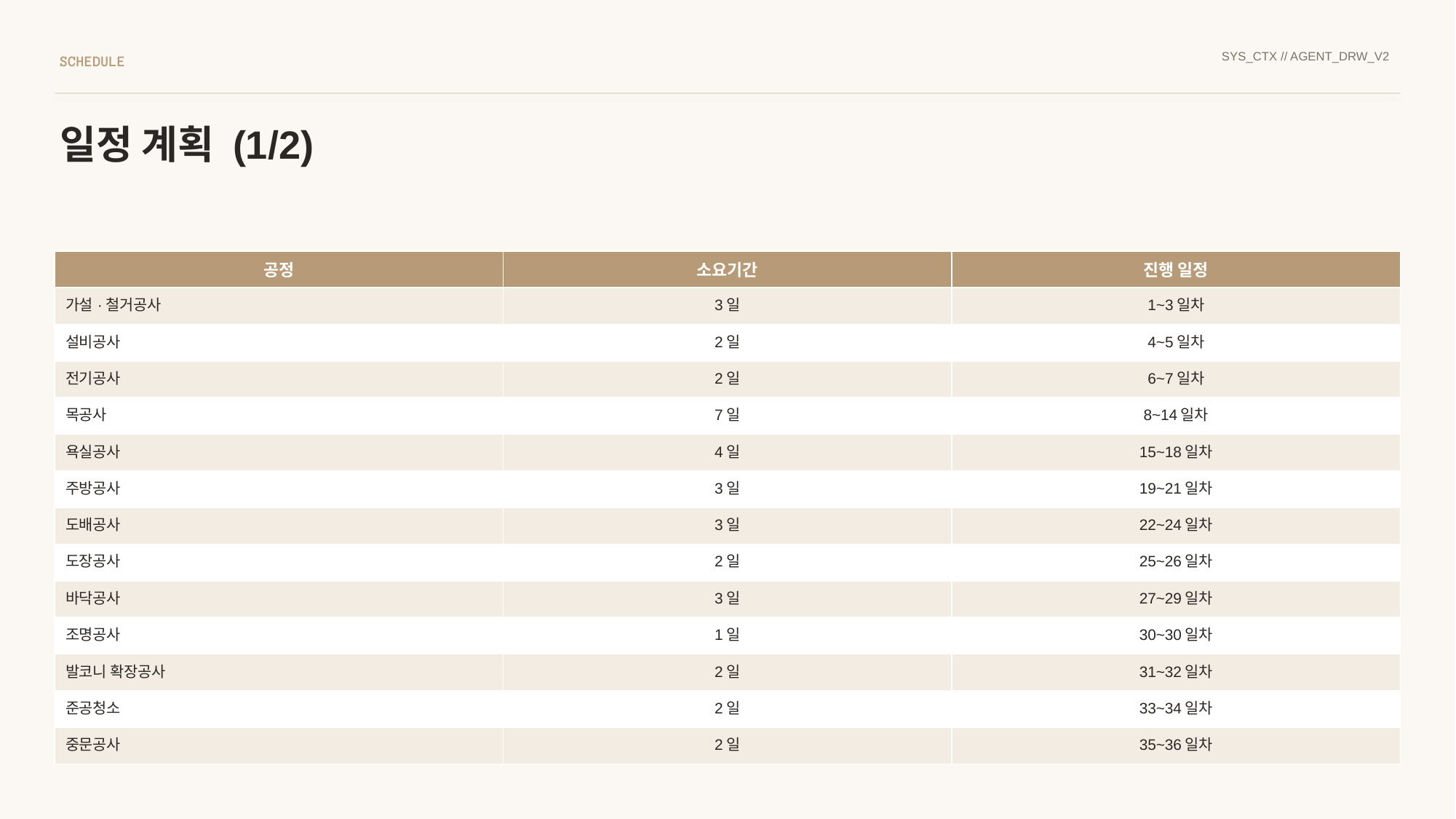

SYS_CTX // AGENT_DRW_V2
SCHEDULE

일정 계획 (1/2)
| 공정 | 소요기간 | 진행 일정 |
| --- | --- | --- |
| 가설·철거공사 | 3일 | 1~3일차 |
| 설비공사 | 2일 | 4~5일차 |
| 전기공사 | 2일 | 6~7일차 |
| 목공사 | 7일 | 8~14일차 |
| 욕실공사 | 4일 | 15~18일차 |
| 주방공사 | 3일 | 19~21일차 |
| 도배공사 | 3일 | 22~24일차 |
| 도장공사 | 2일 | 25~26일차 |
| 바닥공사 | 3일 | 27~29일차 |
| 조명공사 | 1일 | 30~30일차 |
| 발코니 확장공사 | 2일 | 31~32일차 |
| 준공청소 | 2일 | 33~34일차 |
| 중문공사 | 2일 | 35~36일차 |